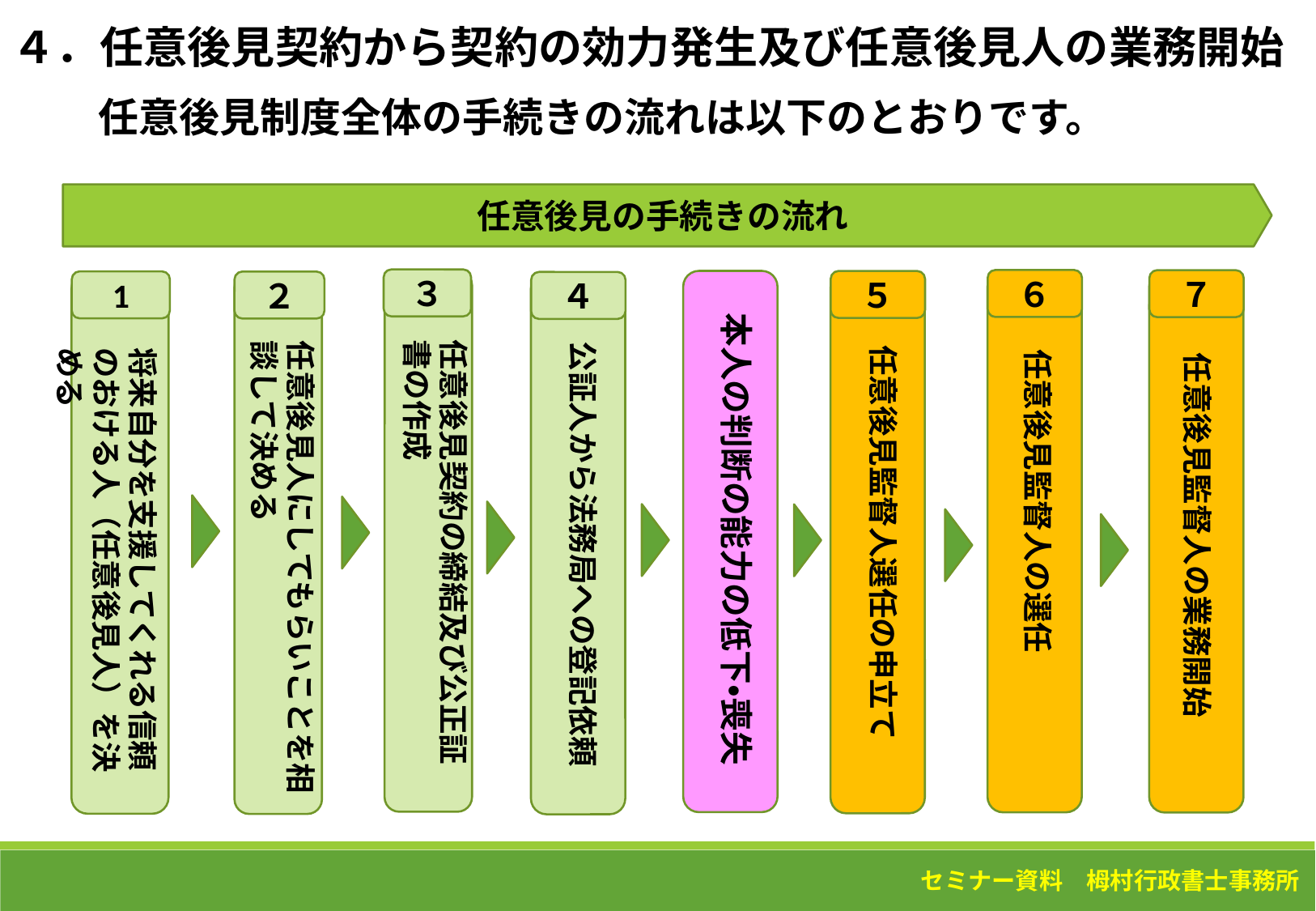

４．任意後見契約から契約の効力発生及び任意後見人の業務開始
任意後見制度全体の手続きの流れは以下のとおりです。
任意後見の手続きの流れ
３
６
７

５

1
２
４

本人の判断の能力の低下・喪失
任意後見契約の締結及び公正証書の作成
任意後見人にしてもらいことを相談して決める
公証人から法務局への登記依頼
任意後見監督人選任の申立て
将来自分を支援してくれる信頼のおける人（任意後見人）を決める
任意後見監督人の選任
任意後見監督人の業務開始

セミナー資料　栂村行政書士事務所